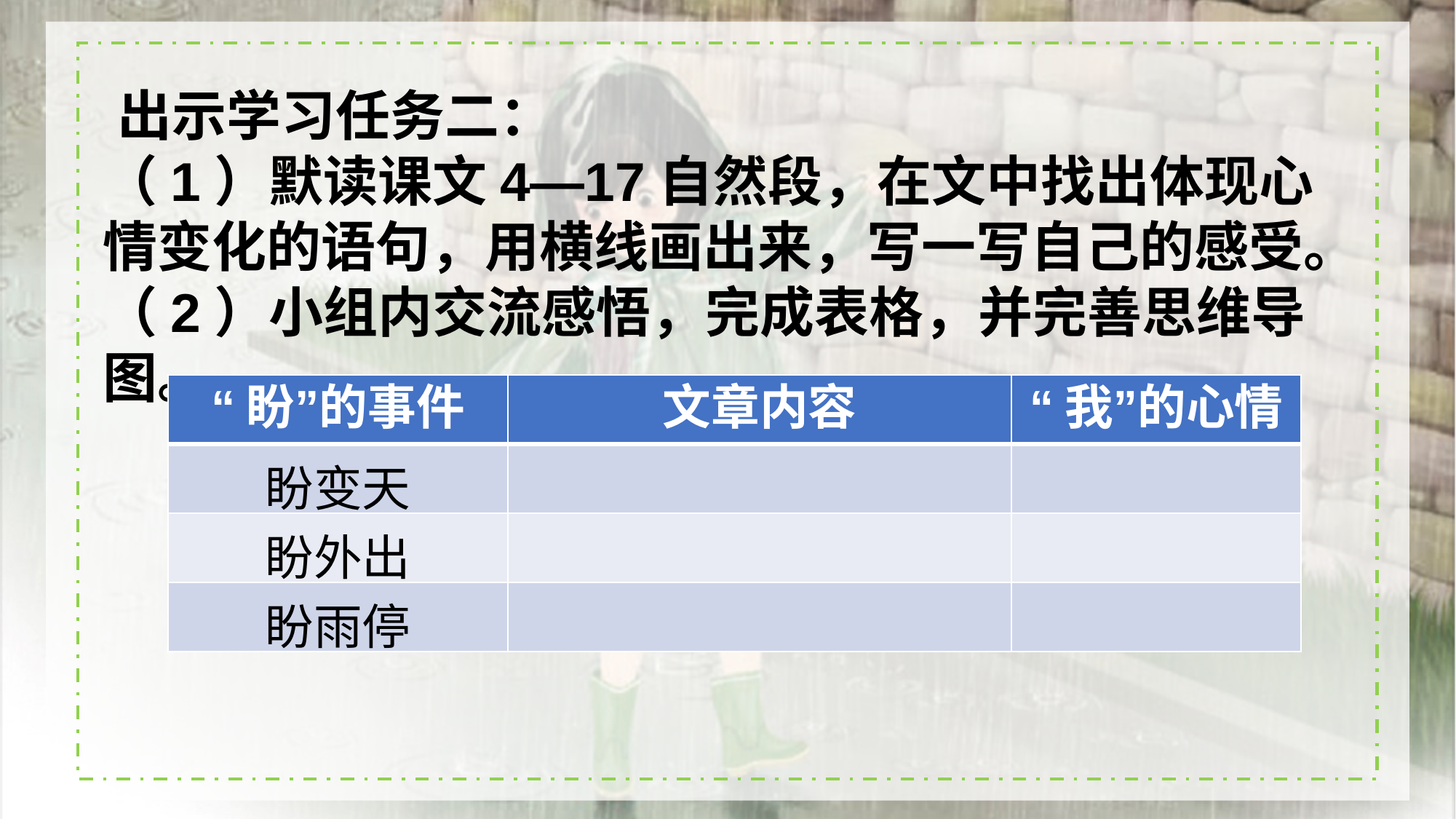

出示学习任务二：
（1）默读课文4—17自然段，在文中找出体现心情变化的语句，用横线画出来，写一写自己的感受。
（2）小组内交流感悟，完成表格，并完善思维导图。
| “盼”的事件 | 文章内容 | “我”的心情 |
| --- | --- | --- |
| 盼变天 |  |  |
| 盼外出 |  |  |
| 盼雨停 |  |  |